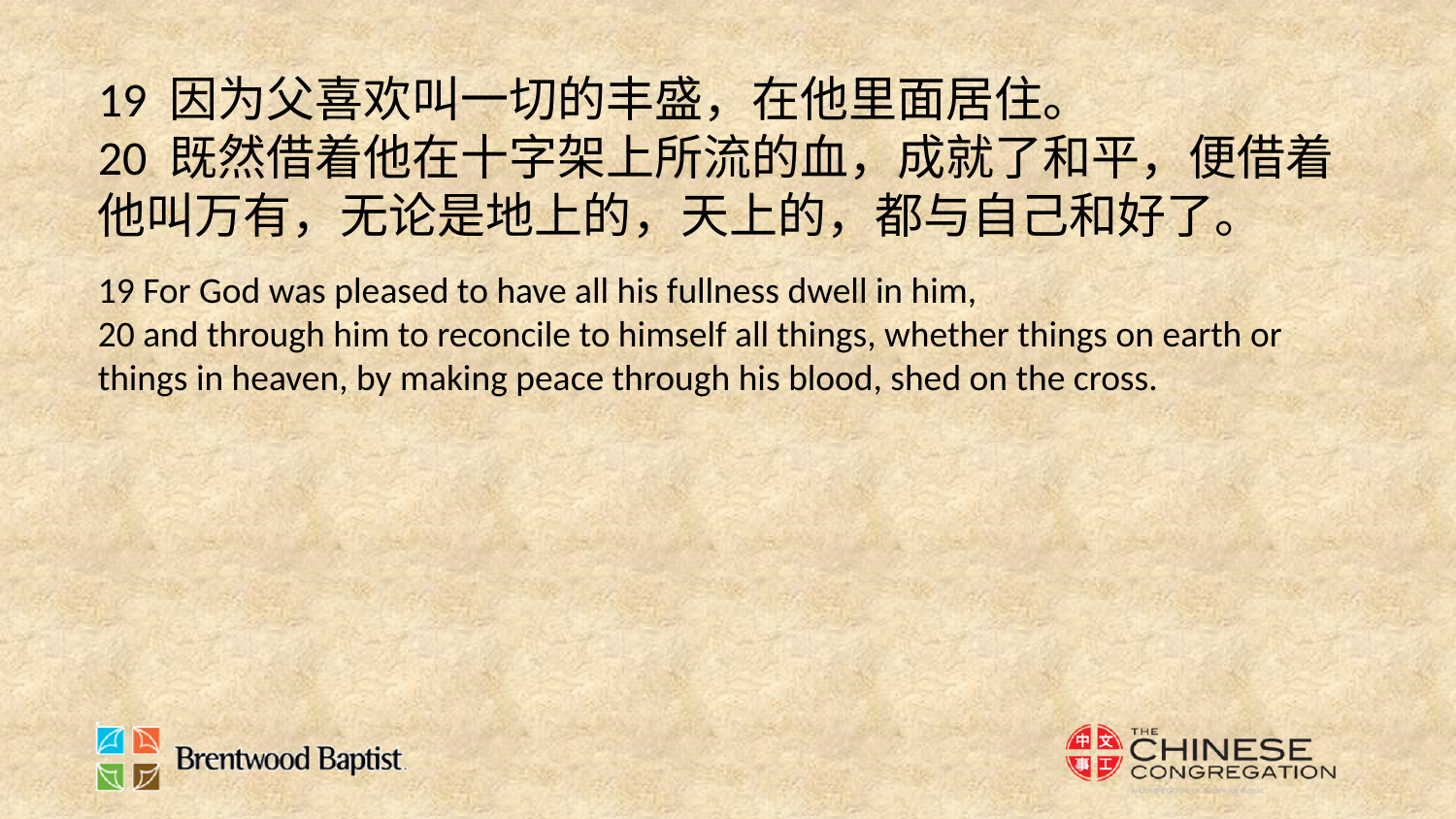

19 因为父喜欢叫一切的丰盛，在他里面居住。
20 既然借着他在十字架上所流的血，成就了和平，便借着他叫万有，无论是地上的，天上的，都与自己和好了。

19 For God was pleased to have all his fullness dwell in him,
20 and through him to reconcile to himself all things, whether things on earth or things in heaven, by making peace through his blood, shed on the cross.